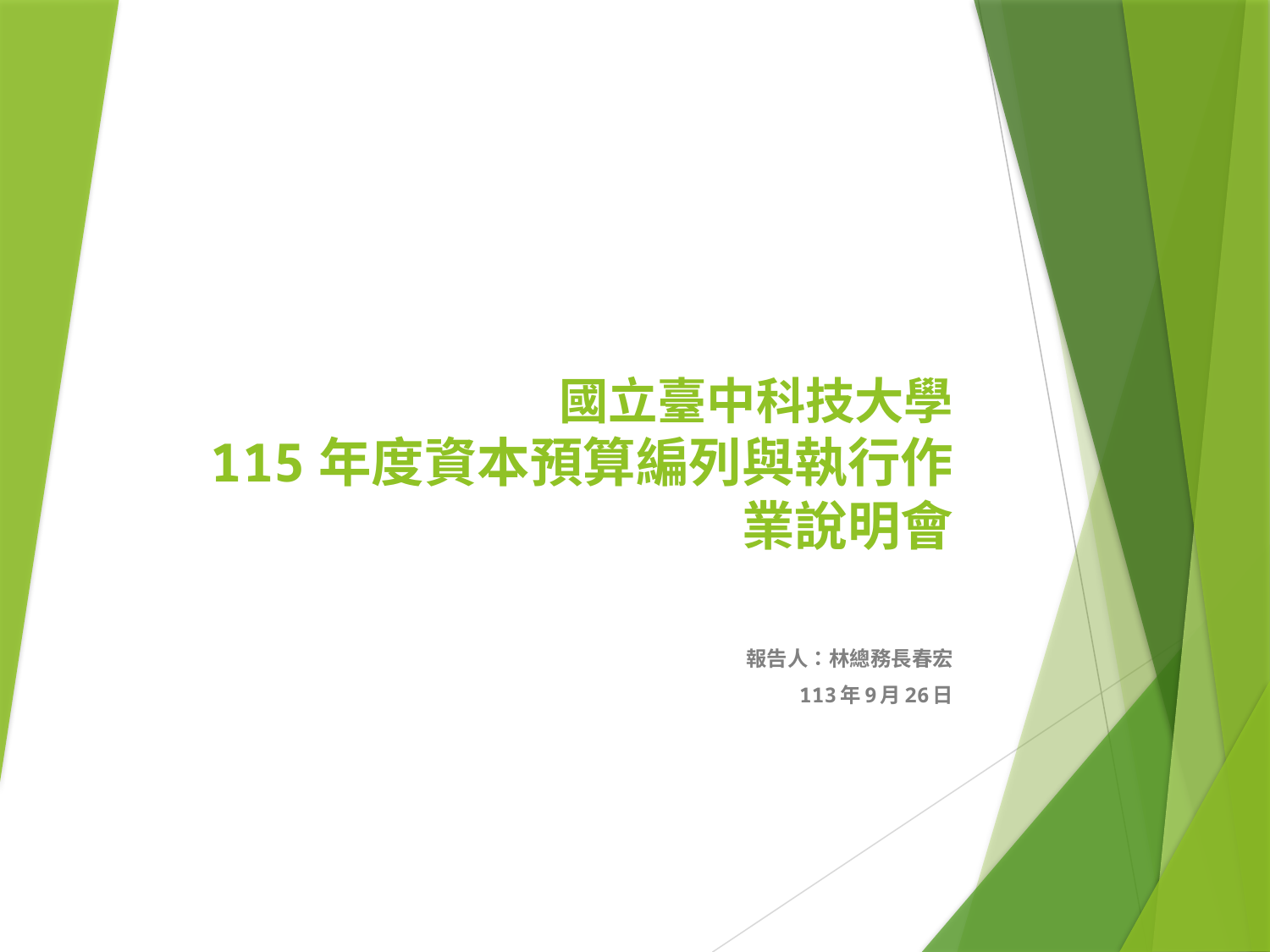

# 國立臺中科技大學 115年度資本預算編列與執行作業說明會

報告人：林總務長春宏
113年9月26日